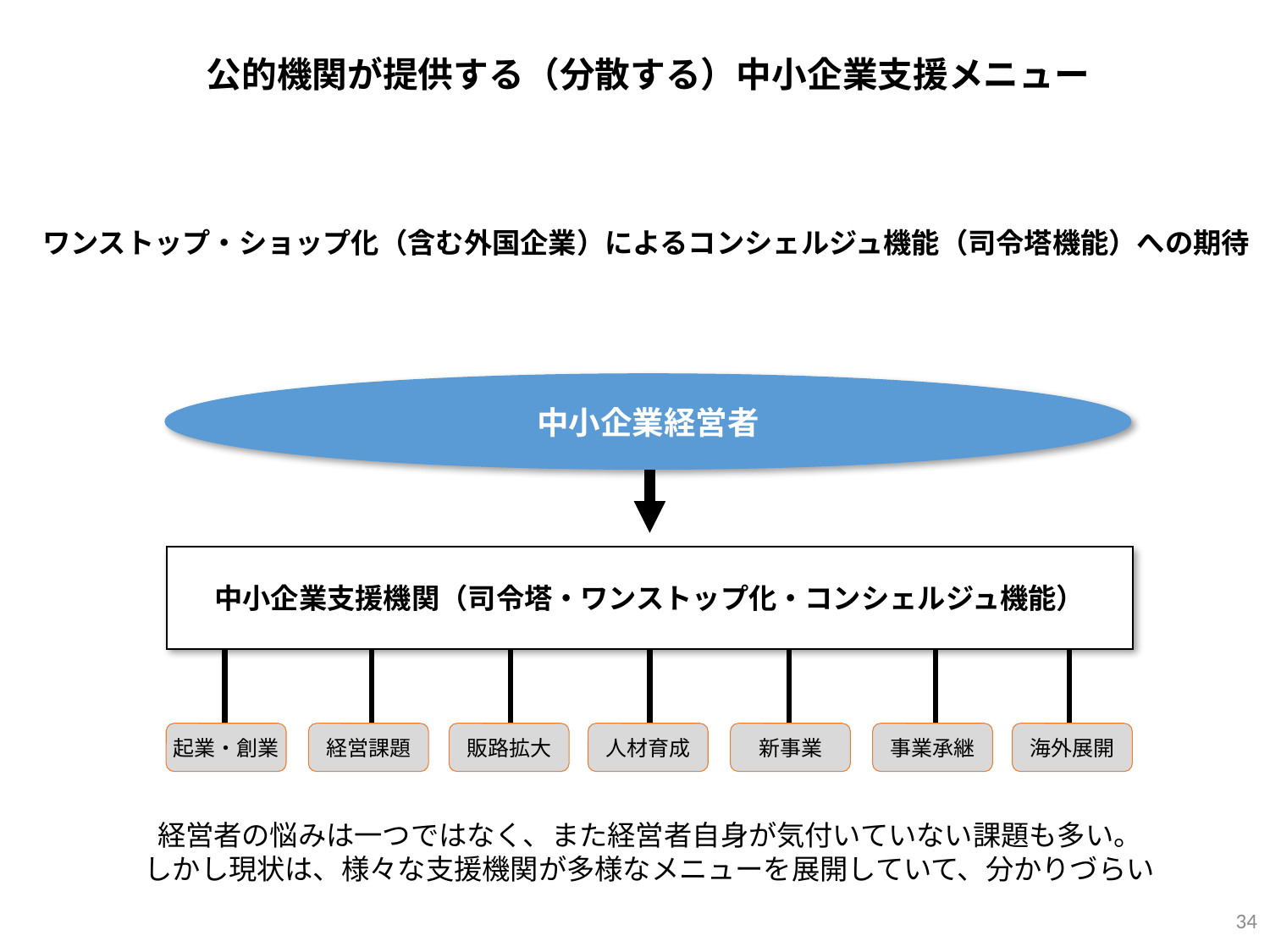

公的機関が提供する（分散する）中小企業支援メニュー
ワンストップ・ショップ化（含む外国企業）によるコンシェルジュ機能（司令塔機能）への期待
中小企業経営者
中小企業支援機関（司令塔・ワンストップ化・コンシェルジュ機能）
起業・創業
経営課題
販路拡大
人材育成
新事業
事業承継
海外展開
経営者の悩みは一つではなく、また経営者自身が気付いていない課題も多い。
しかし現状は、様々な支援機関が多様なメニューを展開していて、分かりづらい
34